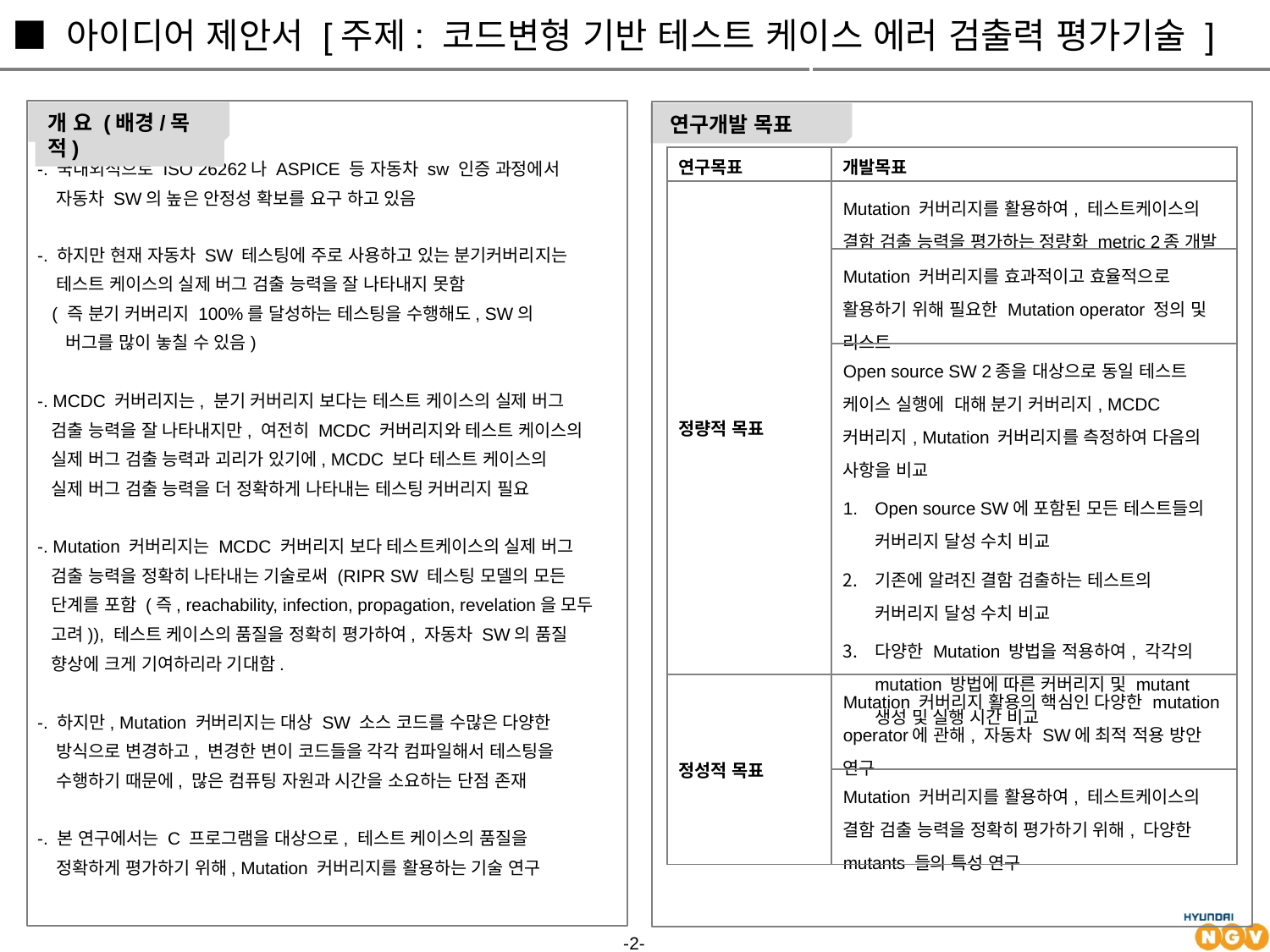

■ 아이디어 제안서 [주제: 코드변형 기반 테스트 케이스 에러 검출력 평가기술 ]

개 요 (배경/목적)

연구개발 목표
-. 국내외적으로 ISO 26262나 ASPICE 등 자동차 sw 인증 과정에서
   자동차 SW의 높은 안정성 확보를 요구 하고 있음
-. 하지만 현재 자동차 SW 테스팅에 주로 사용하고 있는 분기커버리지는
   테스트 케이스의 실제 버그 검출 능력을 잘 나타내지 못함
   ( 즉 분기 커버리지 100%를 달성하는 테스팅을 수행해도, SW의
     버그를 많이 놓칠 수 있음)

-. MCDC 커버리지는, 분기 커버리지 보다는 테스트 케이스의 실제 버그
  검출 능력을 잘 나타내지만, 여전히 MCDC 커버리지와 테스트 케이스의
  실제 버그 검출 능력과 괴리가 있기에, MCDC 보다 테스트 케이스의
  실제 버그 검출 능력을 더 정확하게 나타내는 테스팅 커버리지 필요

-. Mutation 커버리지는 MCDC 커버리지 보다 테스트케이스의 실제 버그
  검출 능력을 정확히 나타내는 기술로써 (RIPR SW 테스팅 모델의 모든
  단계를 포함 (즉, reachability, infection, propagation, revelation을 모두
  고려)), 테스트 케이스의 품질을 정확히 평가하여, 자동차 SW의 품질
  향상에 크게 기여하리라 기대함.

-. 하지만, Mutation 커버리지는 대상 SW 소스 코드를 수많은 다양한
   방식으로 변경하고, 변경한 변이 코드들을 각각 컴파일해서 테스팅을
   수행하기 때문에, 많은 컴퓨팅 자원과 시간을 소요하는 단점 존재

-. 본 연구에서는 C 프로그램을 대상으로, 테스트 케이스의 품질을
   정확하게 평가하기 위해, Mutation 커버리지를 활용하는 기술 연구
| 연구목표 | 개발목표 |
| --- | --- |
| 정량적 목표 | Mutation 커버리지를 활용하여, 테스트케이스의 결함 검출 능력을 평가하는 정량화 metric 2종 개발 |
|  | Mutation 커버리지를 효과적이고 효율적으로 활용하기 위해 필요한 Mutation operator 정의 및 리스트 |
|  | Open source SW 2종을 대상으로 동일 테스트 케이스 실행에 대해 분기 커버리지, MCDC 커버리지, Mutation 커버리지를 측정하여 다음의 사항을 비교 Open source SW에 포함된 모든 테스트들의 커버리지 달성 수치 비교 기존에 알려진 결함 검출하는 테스트의 커버리지 달성 수치 비교 다양한 Mutation 방법을 적용하여, 각각의 mutation 방법에 따른 커버리지 및 mutant 생성 및 실행 시간 비교 |
| 정성적 목표 | Mutation 커버리지 활용의 핵심인 다양한 mutation operator에 관해, 자동차 SW에 최적 적용 방안 연구 |
|  | Mutation 커버리지를 활용하여, 테스트케이스의 결함 검출 능력을 정확히 평가하기 위해, 다양한 mutants 들의 특성 연구 |